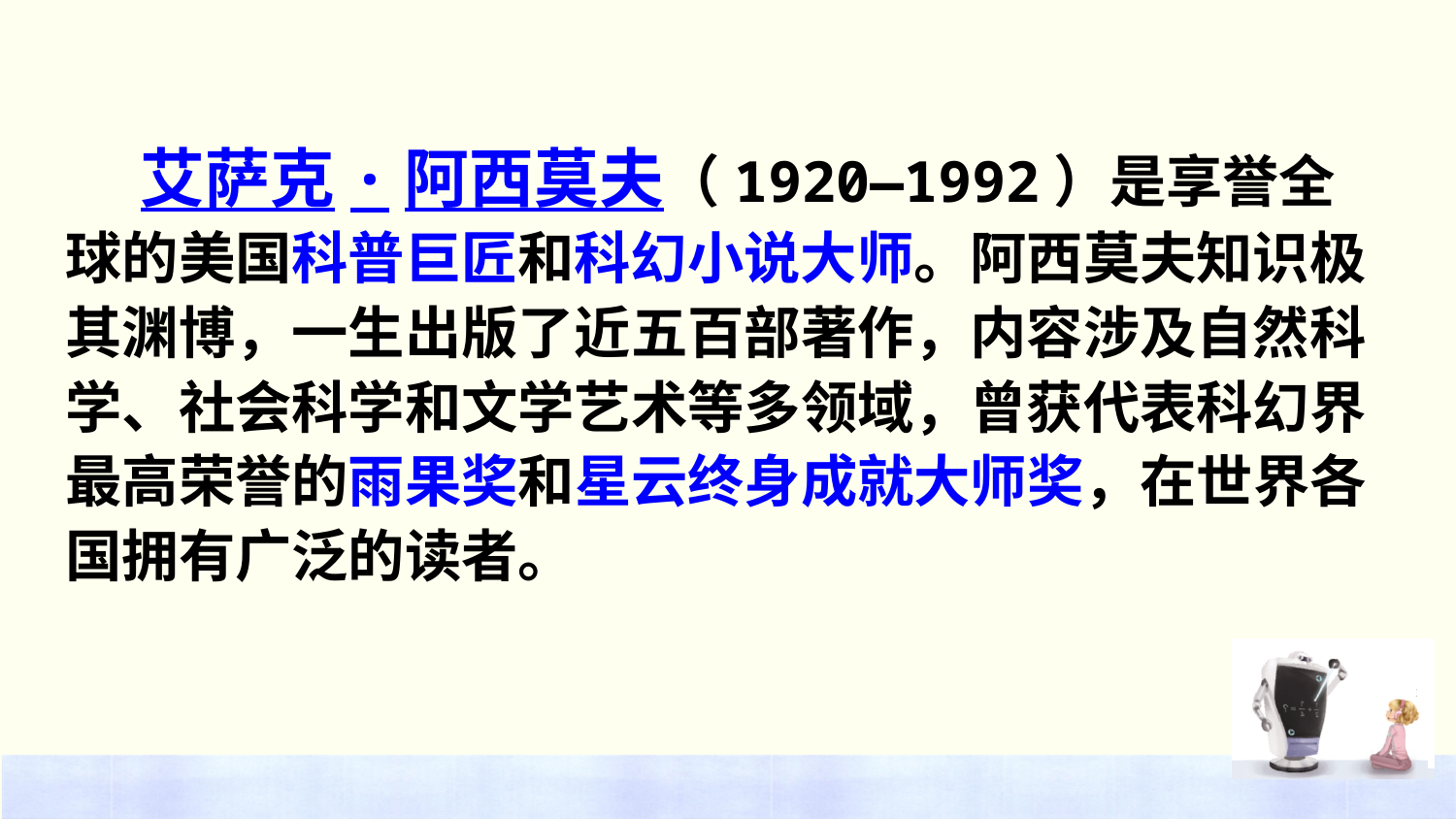

艾萨克·阿西莫夫（1920—1992）是享誉全球的美国科普巨匠和科幻小说大师。阿西莫夫知识极其渊博，一生出版了近五百部著作，内容涉及自然科学、社会科学和文学艺术等多领域，曾获代表科幻界最高荣誉的雨果奖和星云终身成就大师奖，在世界各国拥有广泛的读者。